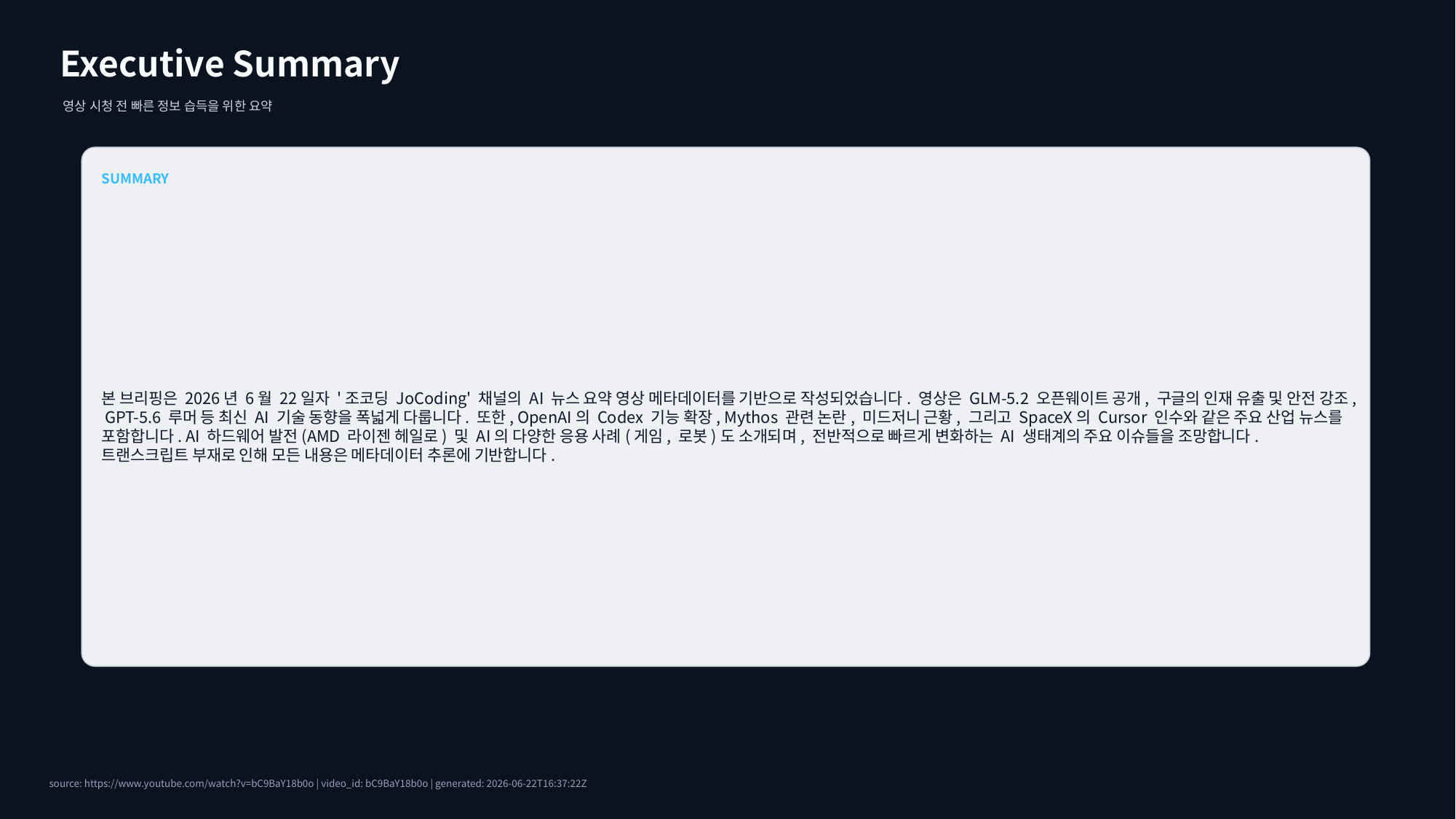

Executive Summary
영상 시청 전 빠른 정보 습득을 위한 요약

SUMMARY
본 브리핑은 2026년 6월 22일자 '조코딩 JoCoding' 채널의 AI 뉴스 요약 영상 메타데이터를 기반으로 작성되었습니다. 영상은 GLM-5.2 오픈웨이트 공개, 구글의 인재 유출 및 안전 강조, GPT-5.6 루머 등 최신 AI 기술 동향을 폭넓게 다룹니다. 또한, OpenAI의 Codex 기능 확장, Mythos 관련 논란, 미드저니 근황, 그리고 SpaceX의 Cursor 인수와 같은 주요 산업 뉴스를 포함합니다. AI 하드웨어 발전(AMD 라이젠 헤일로) 및 AI의 다양한 응용 사례(게임, 로봇)도 소개되며, 전반적으로 빠르게 변화하는 AI 생태계의 주요 이슈들을 조망합니다. 트랜스크립트 부재로 인해 모든 내용은 메타데이터 추론에 기반합니다.
source: https://www.youtube.com/watch?v=bC9BaY18b0o | video_id: bC9BaY18b0o | generated: 2026-06-22T16:37:22Z